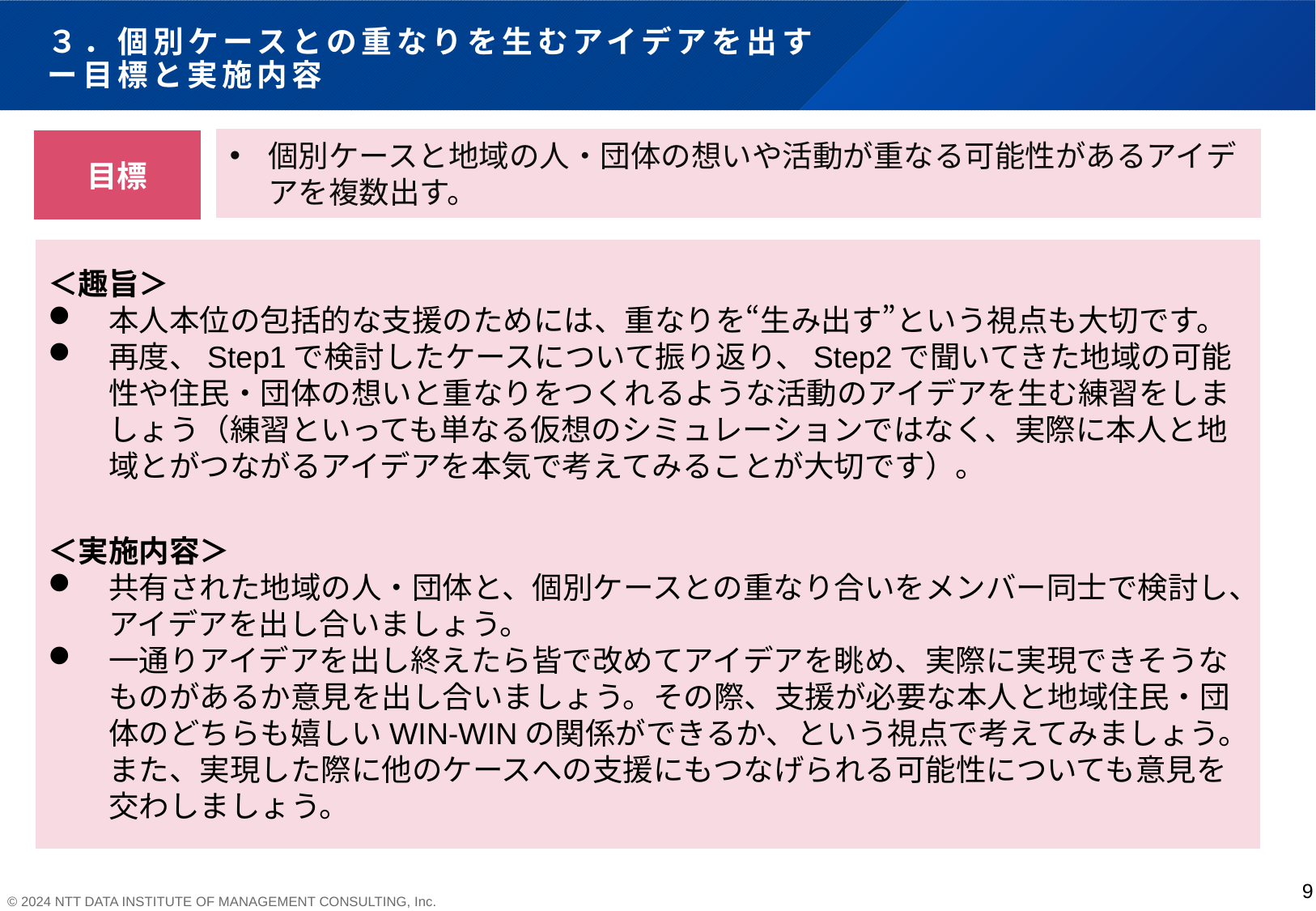

# ３．個別ケースとの重なりを生むアイデアを出す ー目標と実施内容
個別ケースと地域の人・団体の想いや活動が重なる可能性があるアイデアを複数出す。
目標
＜趣旨＞
本人本位の包括的な支援のためには、重なりを“生み出す”という視点も大切です。
再度、Step1で検討したケースについて振り返り、Step2で聞いてきた地域の可能性や住民・団体の想いと重なりをつくれるような活動のアイデアを生む練習をしましょう（練習といっても単なる仮想のシミュレーションではなく、実際に本人と地域とがつながるアイデアを本気で考えてみることが大切です）。

＜実施内容＞
共有された地域の人・団体と、個別ケースとの重なり合いをメンバー同士で検討し、アイデアを出し合いましょう。
一通りアイデアを出し終えたら皆で改めてアイデアを眺め、実際に実現できそうなものがあるか意見を出し合いましょう。その際、支援が必要な本人と地域住民・団体のどちらも嬉しいWIN-WINの関係ができるか、という視点で考えてみましょう。また、実現した際に他のケースへの支援にもつなげられる可能性についても意見を交わしましょう。
9